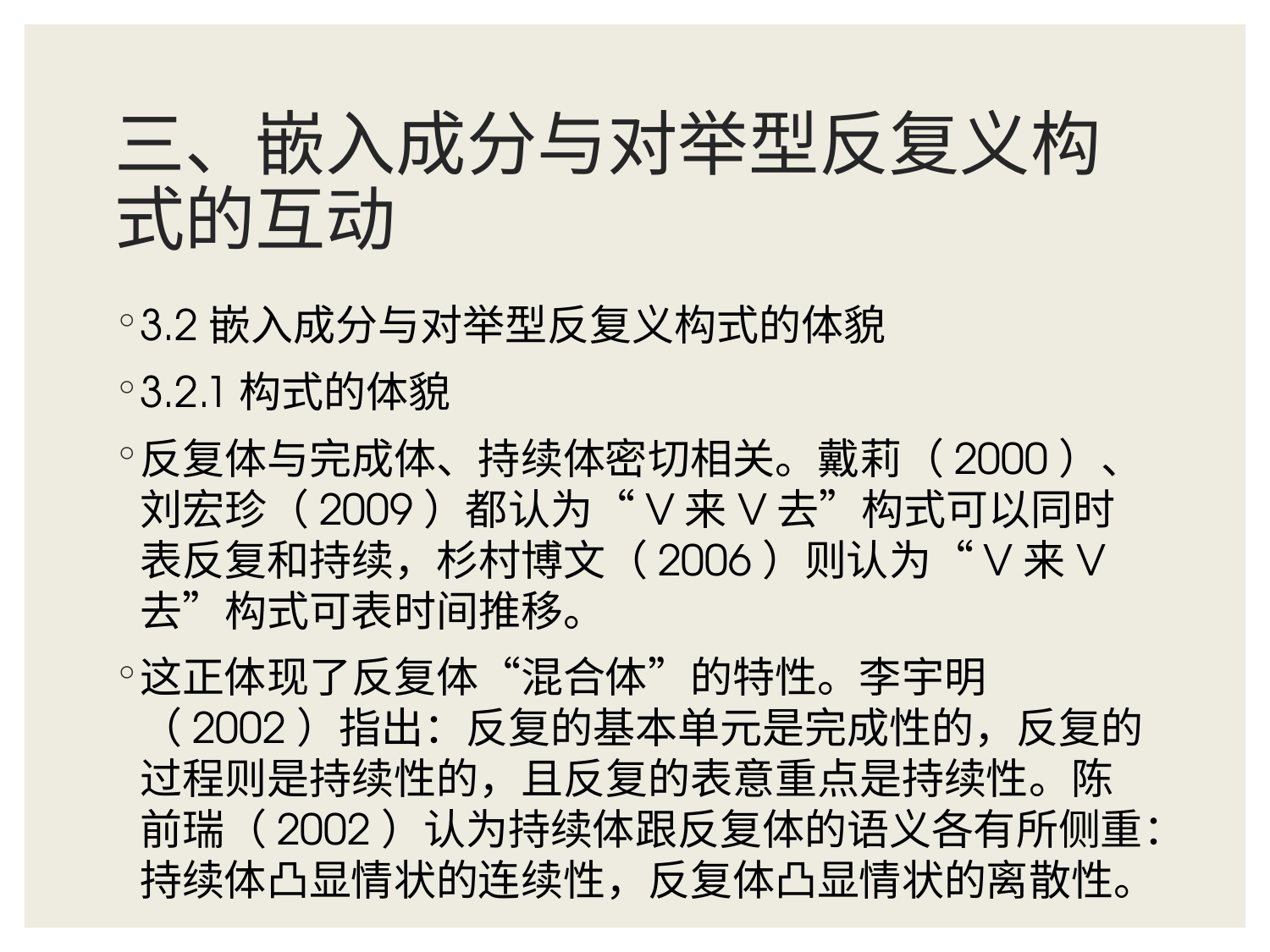

# 三、嵌入成分与对举型反复义构式的互动
3.2嵌入成分与对举型反复义构式的体貌
3.2.1构式的体貌
反复体与完成体、持续体密切相关。戴莉（2000）、刘宏珍（2009）都认为“V来V去”构式可以同时表反复和持续，杉村博文（2006）则认为“V来V去”构式可表时间推移。
这正体现了反复体“混合体”的特性。李宇明（2002）指出：反复的基本单元是完成性的，反复的过程则是持续性的，且反复的表意重点是持续性。陈前瑞（2002）认为持续体跟反复体的语义各有所侧重：持续体凸显情状的连续性，反复体凸显情状的离散性。